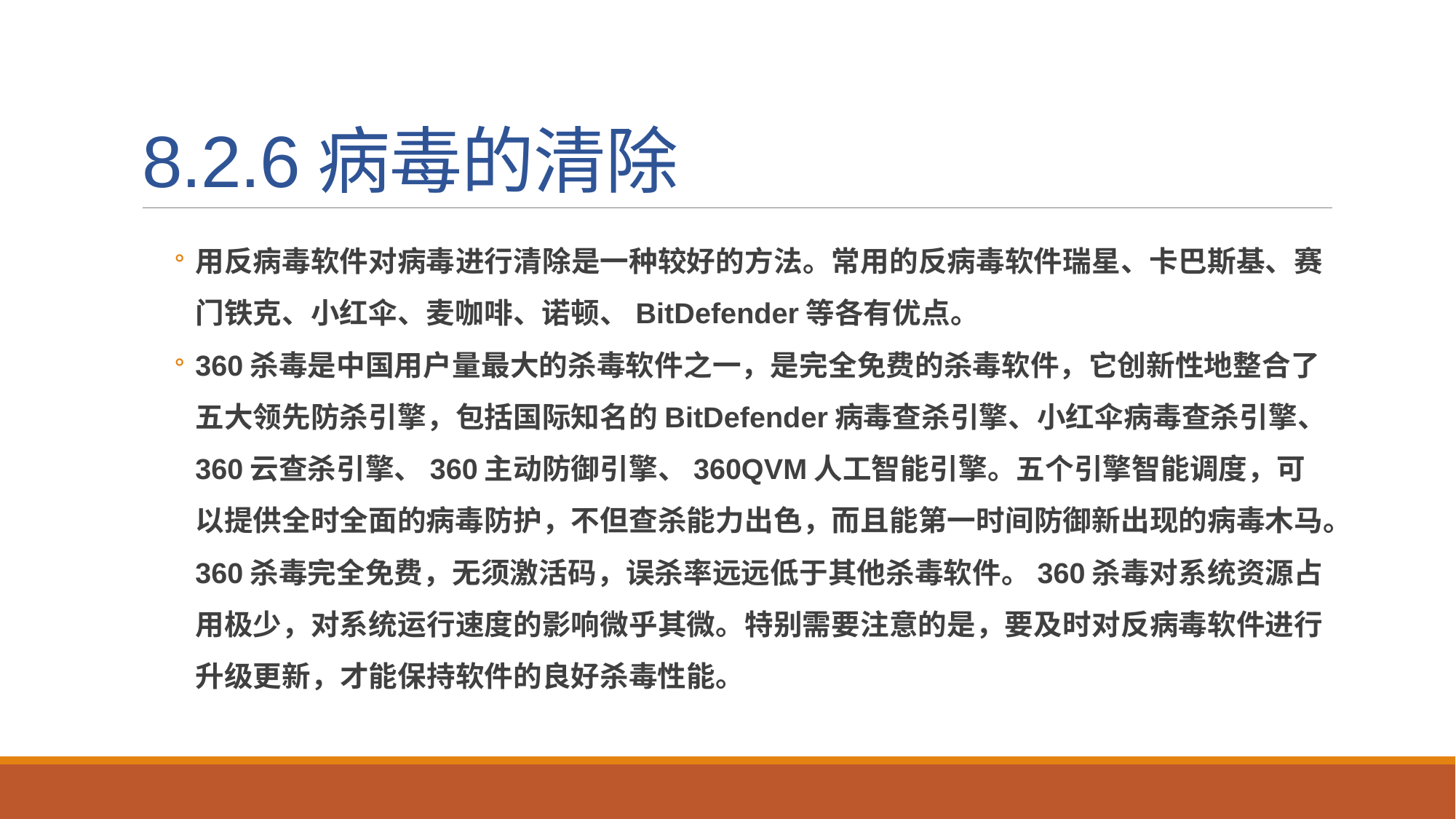

# 8.2.6病毒的清除
用反病毒软件对病毒进行清除是一种较好的方法。常用的反病毒软件瑞星、卡巴斯基、赛门铁克、小红伞、麦咖啡、诺顿、BitDefender等各有优点。
360杀毒是中国用户量最大的杀毒软件之一，是完全免费的杀毒软件，它创新性地整合了五大领先防杀引擎，包括国际知名的BitDefender病毒查杀引擎、小红伞病毒查杀引擎、360云查杀引擎、360主动防御引擎、360QVM人工智能引擎。五个引擎智能调度，可以提供全时全面的病毒防护，不但查杀能力出色，而且能第一时间防御新出现的病毒木马。360杀毒完全免费，无须激活码，误杀率远远低于其他杀毒软件。360杀毒对系统资源占用极少，对系统运行速度的影响微乎其微。特别需要注意的是，要及时对反病毒软件进行升级更新，才能保持软件的良好杀毒性能。